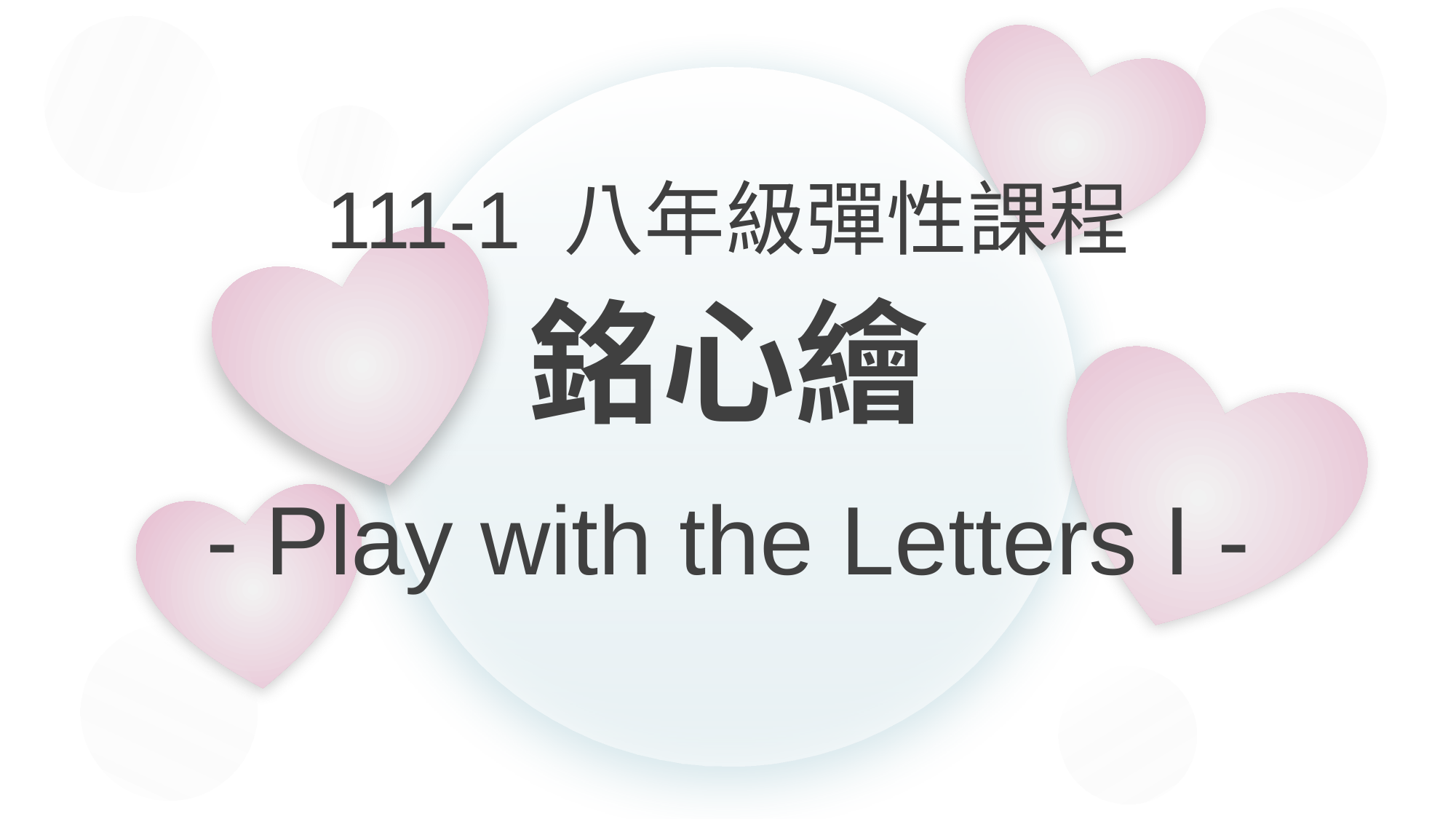

111-1 八年級彈性課程

銘心繪

- Play with the Letters I -